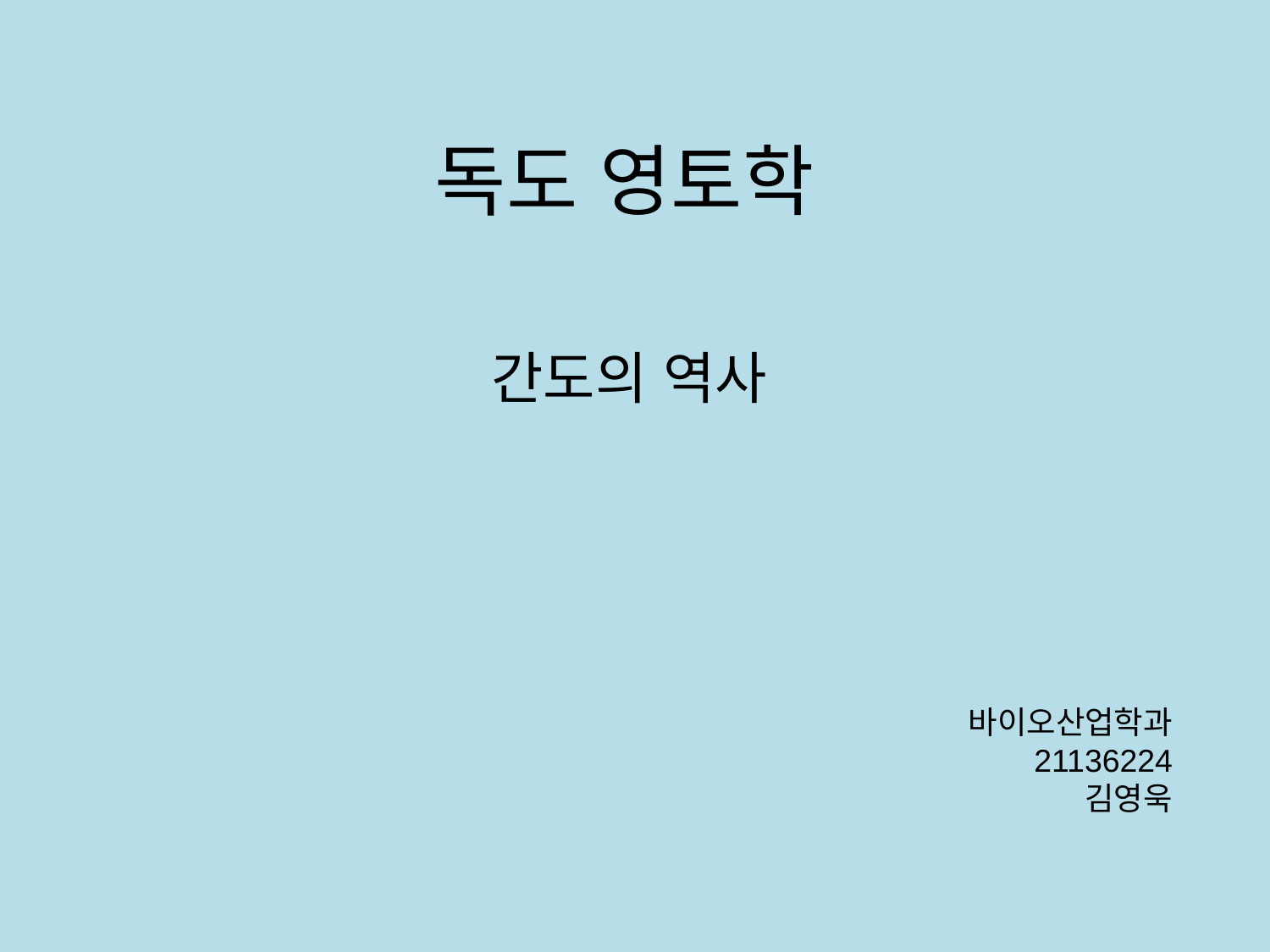

# 독도 영토학
간도의 역사
바이오산업학과
21136224
김영욱